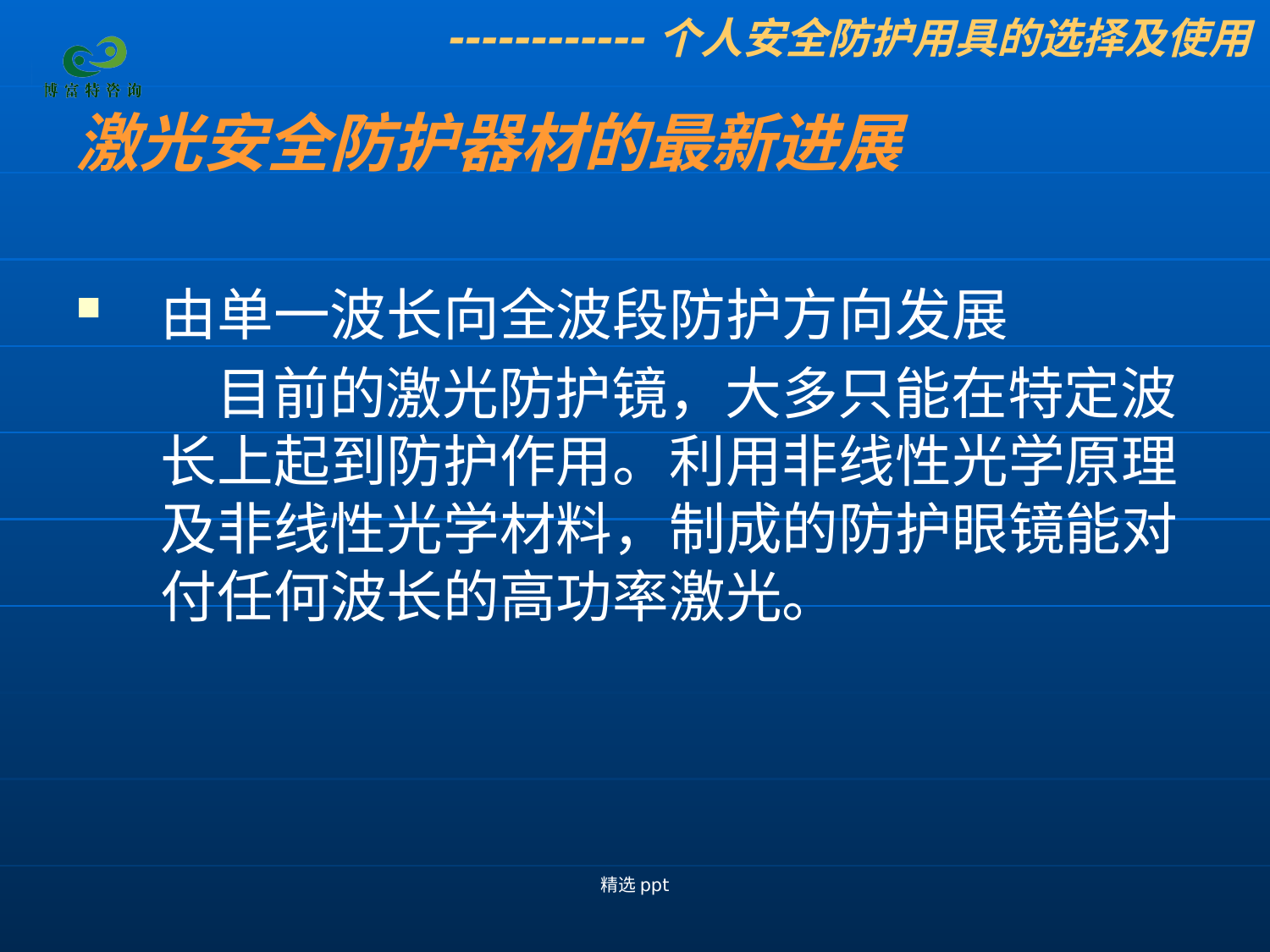

------------个人安全防护用具的选择及使用
激光安全防护器材的最新进展

由单一波长向全波段防护方向发展
          目前的激光防护镜，大多只能在特定波长上起到防护作用。利用非线性光学原理及非线性光学材料，制成的防护眼镜能对付任何波长的高功率激光。

63
精选ppt